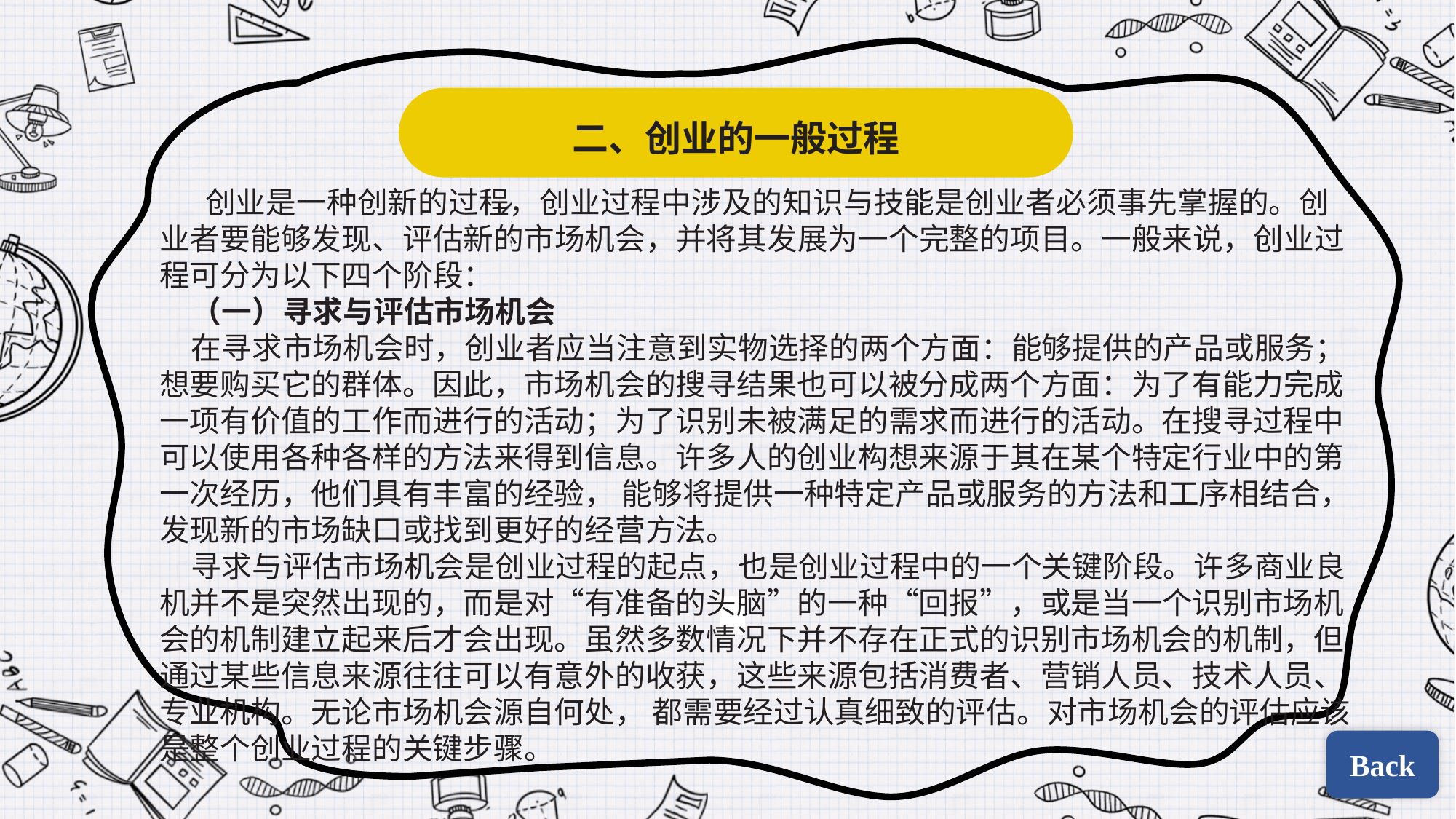

二、创业的一般过程
 创业是一种创新的过程，创业过程中涉及的知识与技能是创业者必须事先掌握的。创业者要能够发现、评估新的市场机会，并将其发展为一个完整的项目。一般来说，创业过程可分为以下四个阶段：
（一）寻求与评估市场机会
在寻求市场机会时，创业者应当注意到实物选择的两个方面：能够提供的产品或服务；想要购买它的群体。因此，市场机会的搜寻结果也可以被分成两个方面：为了有能力完成一项有价值的工作而进行的活动；为了识别未被满足的需求而进行的活动。在搜寻过程中可以使用各种各样的方法来得到信息。许多人的创业构想来源于其在某个特定行业中的第一次经历，他们具有丰富的经验， 能够将提供一种特定产品或服务的方法和工序相结合，发现新的市场缺口或找到更好的经营方法。
寻求与评估市场机会是创业过程的起点，也是创业过程中的一个关键阶段。许多商业良机并不是突然出现的，而是对“有准备的头脑”的一种“回报”，或是当一个识别市场机会的机制建立起来后才会出现。虽然多数情况下并不存在正式的识别市场机会的机制，但通过某些信息来源往往可以有意外的收获，这些来源包括消费者、营销人员、技术人员、专业机构。无论市场机会源自何处， 都需要经过认真细致的评估。对市场机会的评估应该是整个创业过程的关键步骤。
|  |  |
| --- | --- |
|  |  |

Back